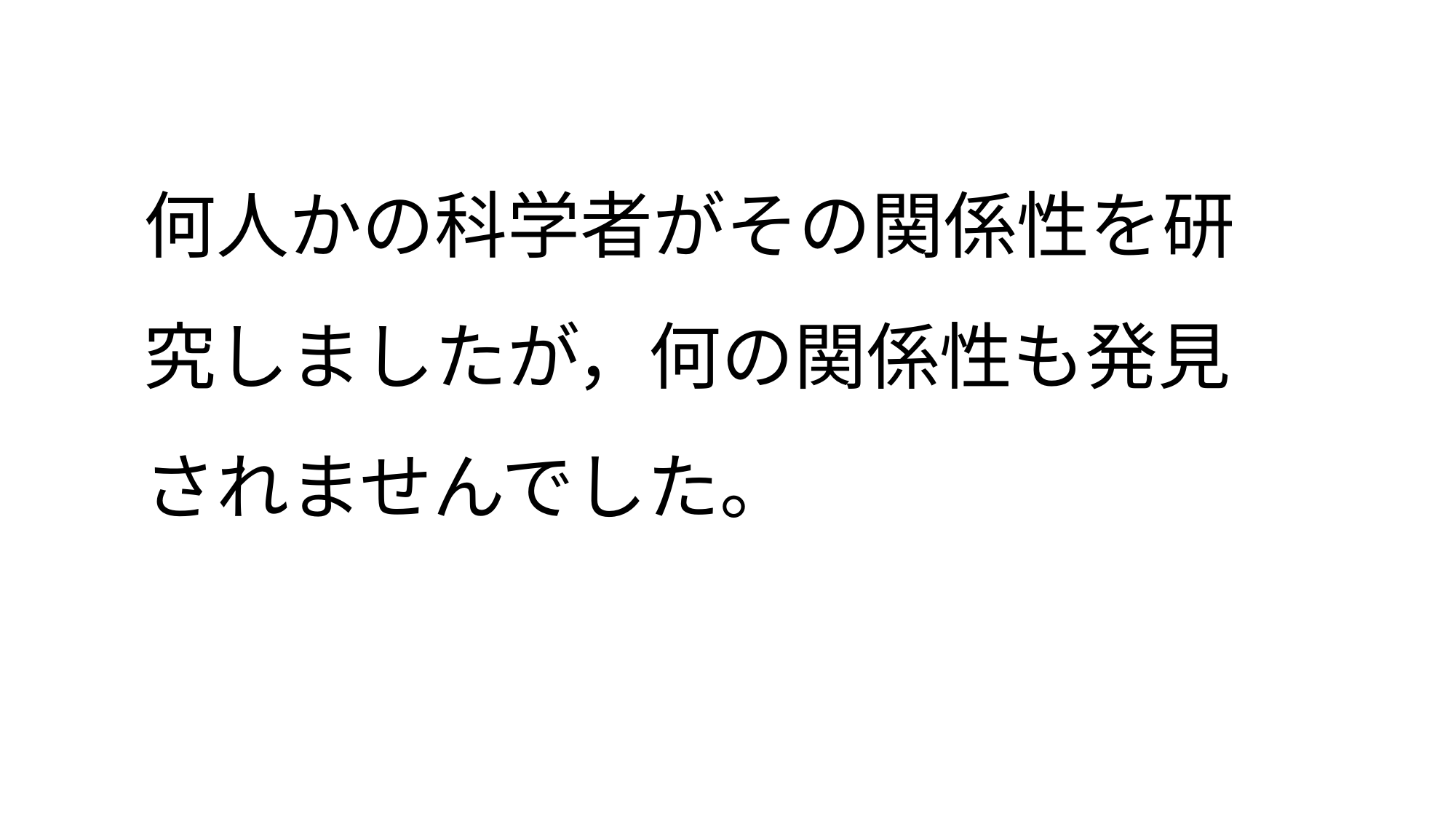

何人かの科学者がその関係性を研究しましたが，何の関係性も発見されませんでした。